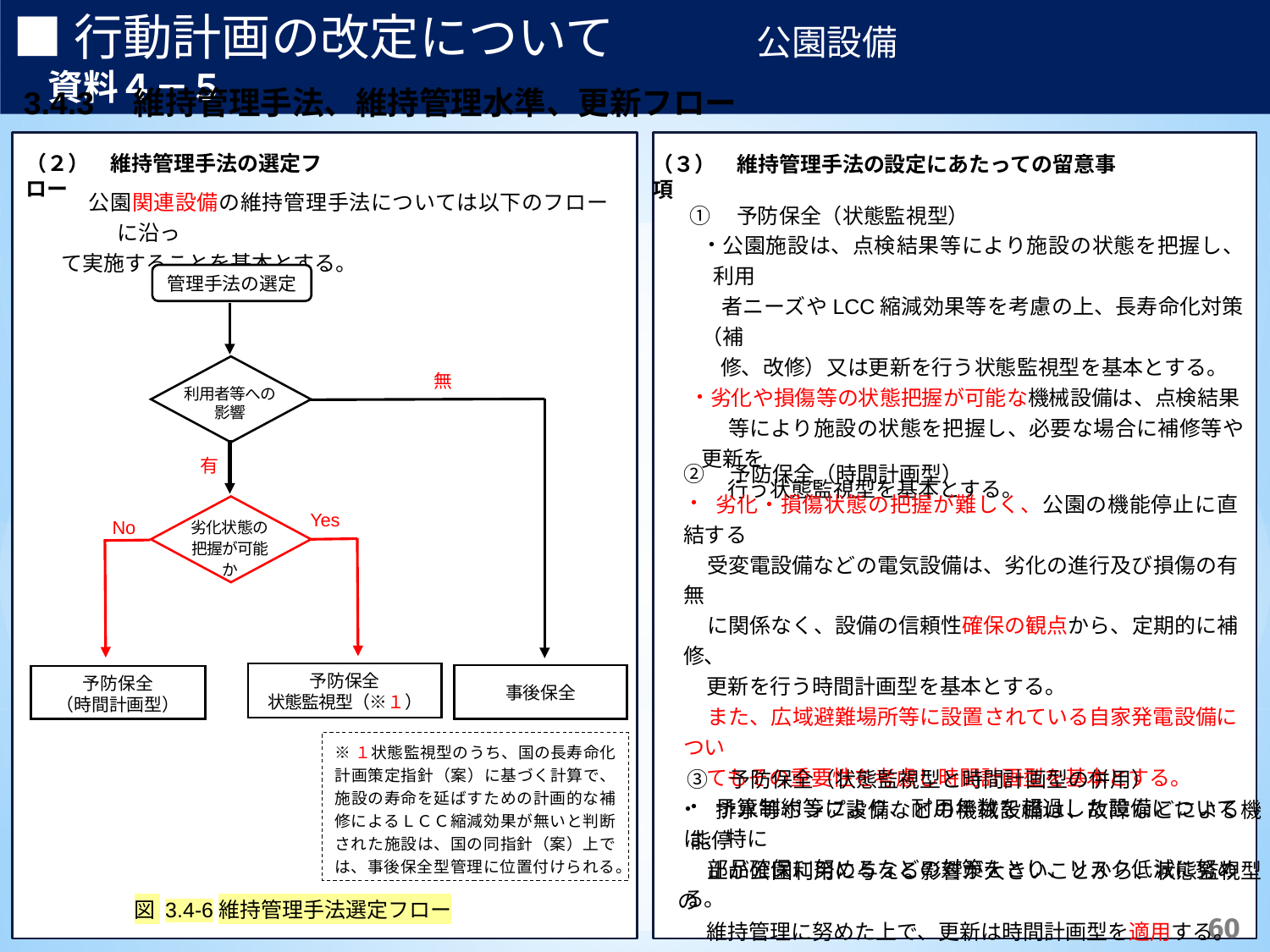

■行動計画の改定について　　　　公園設備　　　　　　　　　　　資料４－５
3.4.3　維持管理手法、維持管理水準、更新フロー
(1)　基本的な考え方
【補足】	体制は主に行っている実施主体を記載しており、これによらない場合もある。
※1	日常点検の頻度は当該路線により異なり、交通量2万台/日以上の路線では週2回、それ以外では週1回の頻度で実施。
※2	臨時的に行う緊急点検等は必要に応じて随意実施。

（２）　維持管理手法の選定フロー
（３）　維持管理手法の設定にあたっての留意事項
　 公園関連設備の維持管理手法については以下のフローに沿っ
て実施することを基本とする。
①　予防保全（状態監視型）
公園施設は、点検結果等により施設の状態を把握し、利用
   者ニーズやLCC縮減効果等を考慮の上、長寿命化対策（補
   修、改修）又は更新を行う状態監視型を基本とする。
劣化や損傷等の状態把握が可能な機械設備は、点検結果
　 等により施設の状態を把握し、必要な場合に補修等や更新を
　 行う状態監視型を基本とする。
管理手法の選定

無
利用者等への影響
有

Yes
劣化状態の
把握が可能か
No
予防保全
状態監視型（※１）
事後保全
予防保全
（時間計画型）
※１状態監視型のうち、国の長寿命化計画策定指針（案）に基づく計算で、施設の寿命を延ばすための計画的な補修によるＬＣＣ縮減効果が無いと判断された施設は、国の同指針（案）上では、事後保全型管理に位置付けられる。
図 3.4‑6維持管理手法選定フロー
②　予防保全（時間計画型）
 劣化・損傷状態の把握が難しく、公園の機能停止に直結する
    受変電設備などの電気設備は、劣化の進行及び損傷の有無
    に関係なく、設備の信頼性確保の観点から、定期的に補修、
    更新を行う時間計画型を基本とする。
    また、広域避難場所等に設置されている自家発電設備につい
    てもその重要性を考慮し時間計画型を基本とする。
 予算制約等により、耐用年数を超過した設備については、特に
    部品確保に努めるなどの対策をとり、リスク低減に努める。

　③　予防保全（状態監視型と時間計画型の併用）
  排水等ポンプ設備などの機械設備は、故障などによる機能停
     止が公園利用に与える影響が大きいことから、状態監視型の
     維持管理に努めた上で、更新は時間計画型を適用する。
60